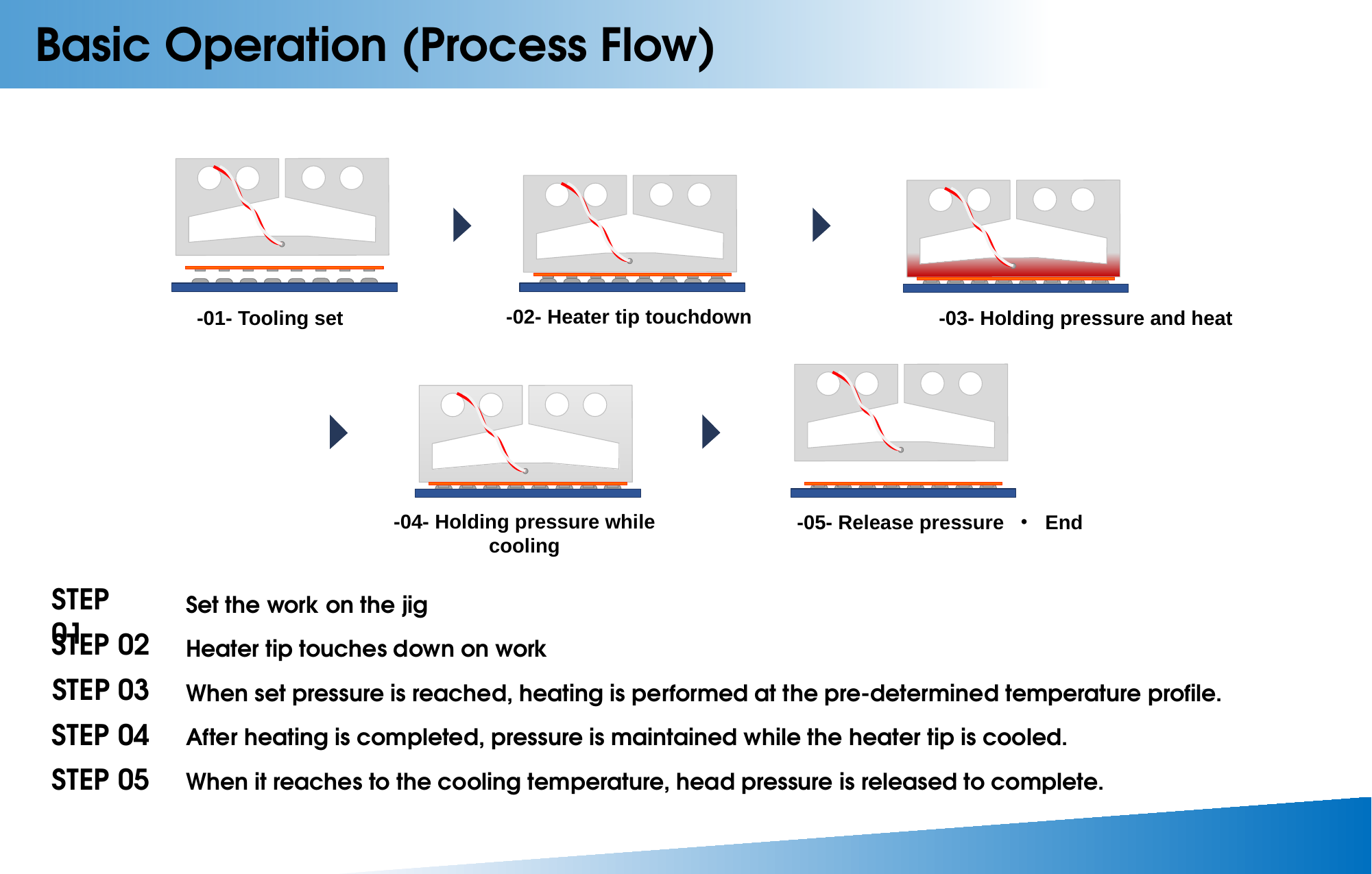

Basic Operation (Process Flow)

-02- Heater tip touchdown
-01- Tooling set
-03- Holding pressure and heat

-04- Holding pressure while cooling
-05- Release pressure ・ End
STEP 01
STEP 02
STEP 03
STEP 04
STEP 05
Set the work on the jig
Heater tip touches down on work
When set pressure is reached, heating is performed at the pre-determined temperature profile.
After heating is completed, pressure is maintained while the heater tip is cooled.
When it reaches to the cooling temperature, head pressure is released to complete.